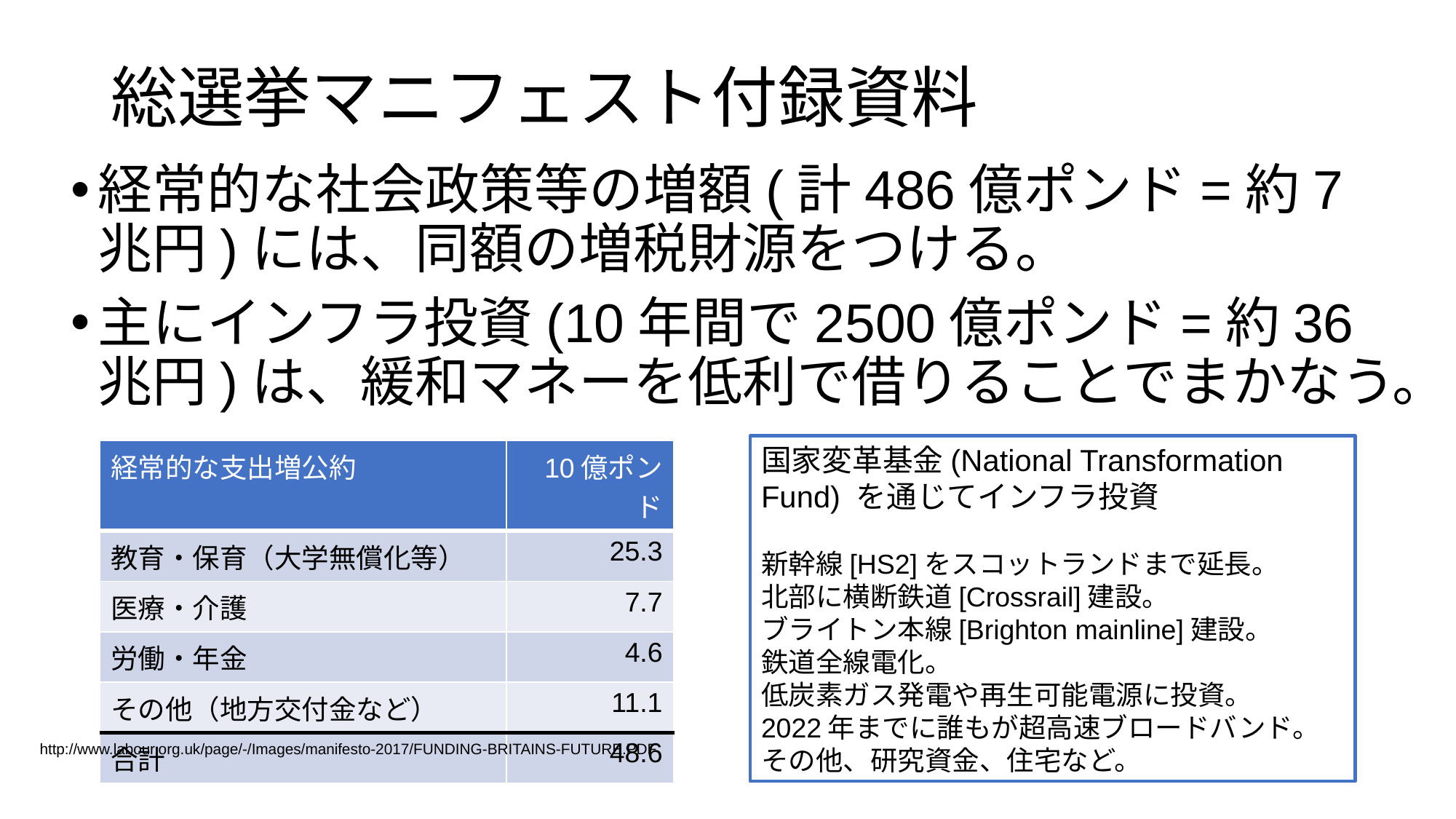

# 総選挙マニフェスト付録資料
経常的な社会政策等の増額(計486億ポンド=約7兆円)には、同額の増税財源をつける。
主にインフラ投資(10年間で2500億ポンド=約36兆円)は、緩和マネーを低利で借りることでまかなう。

国家変革基金(National Transformation Fund) を通じてインフラ投資

新幹線[HS2]をスコットランドまで延長。
北部に横断鉄道[Crossrail]建設。
ブライトン本線[Brighton mainline]建設。
鉄道全線電化。
低炭素ガス発電や再生可能電源に投資。
2022年までに誰もが超高速ブロードバンド。
その他、研究資金、住宅など。
| 経常的な支出増公約 | 10億ポンド |
| --- | --- |
| 教育・保育（大学無償化等） | 25.3 |
| 医療・介護 | 7.7 |
| 労働・年金 | 4.6 |
| その他（地方交付金など） | 11.1 |
| 合計 | 48.6 |
http://www.labour.org.uk/page/-/Images/manifesto-2017/FUNDING-BRITAINS-FUTURE.PDF